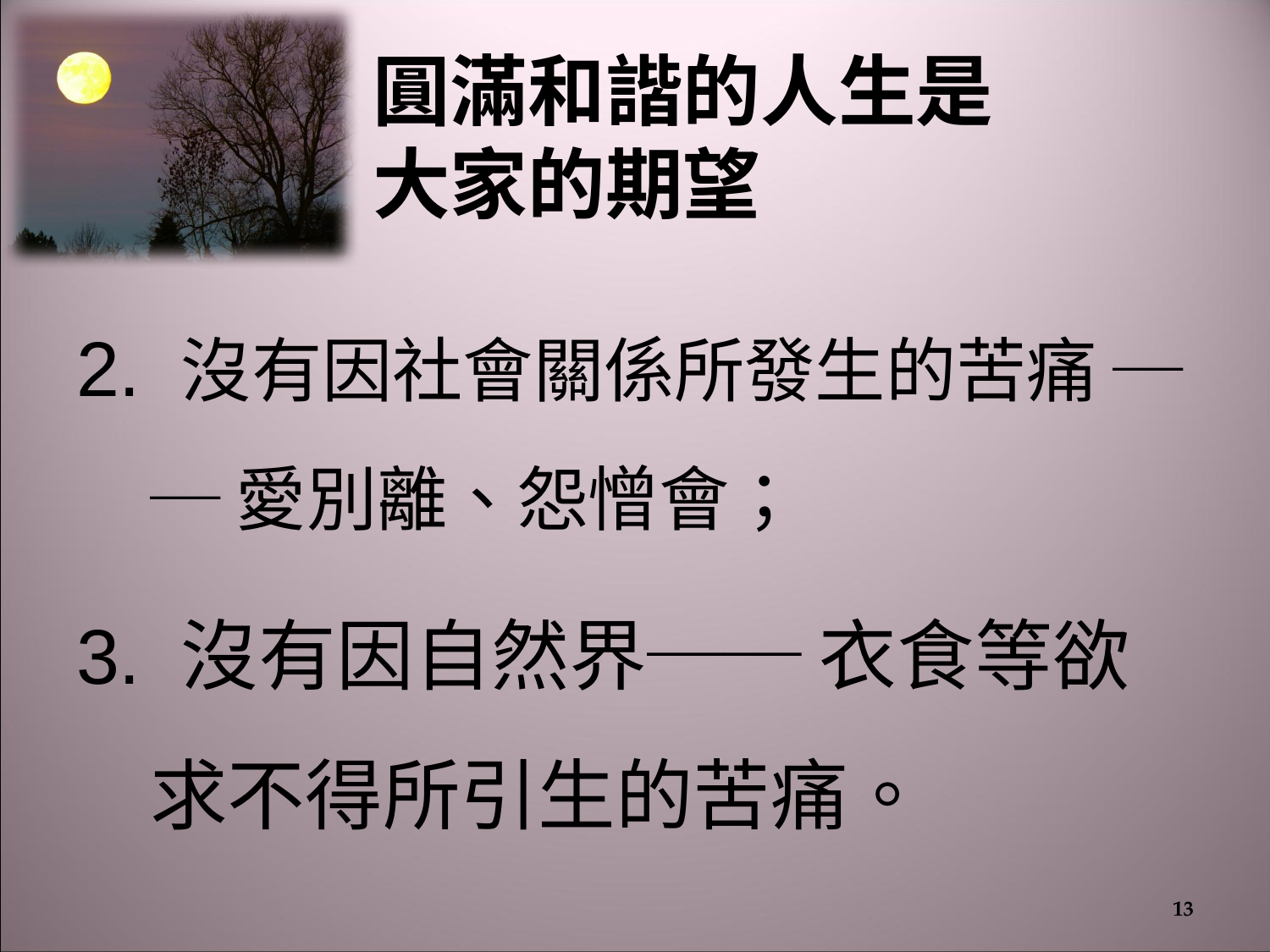

# 圓滿和諧的人生是大家的期望
2. 沒有因社會關係所發生的苦痛 ── 愛別離、怨憎會；
3. 沒有因自然界── 衣食等欲	求不得所引生的苦痛。

13